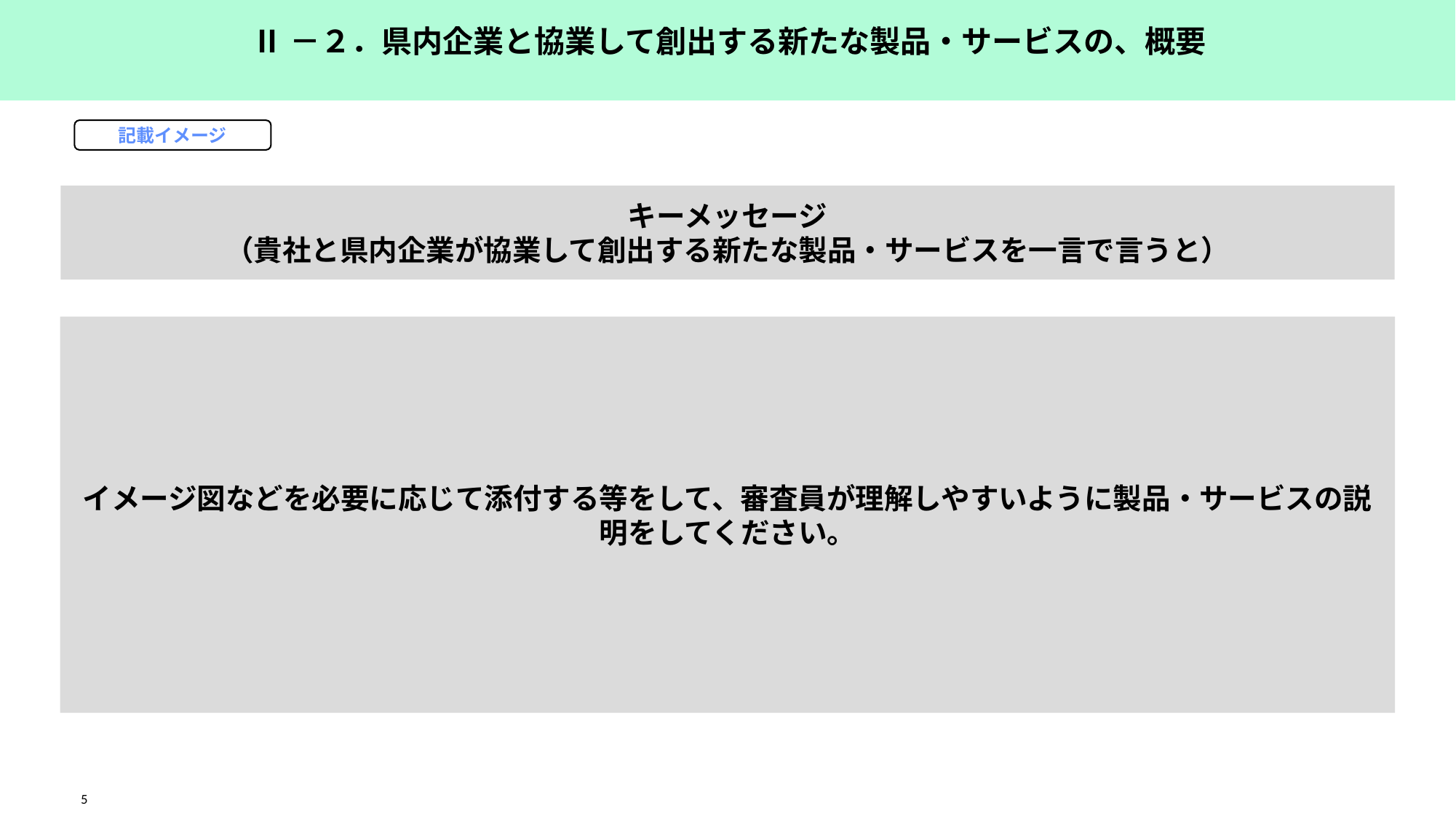

Ⅱ－２．県内企業と協業して創出する新たな製品・サービスの、概要
記載イメージ
キーメッセージ
（貴社と県内企業が協業して創出する新たな製品・サービスを一言で言うと）
イメージ図などを必要に応じて添付する等をして、審査員が理解しやすいように製品・サービスの説明をしてください。
5